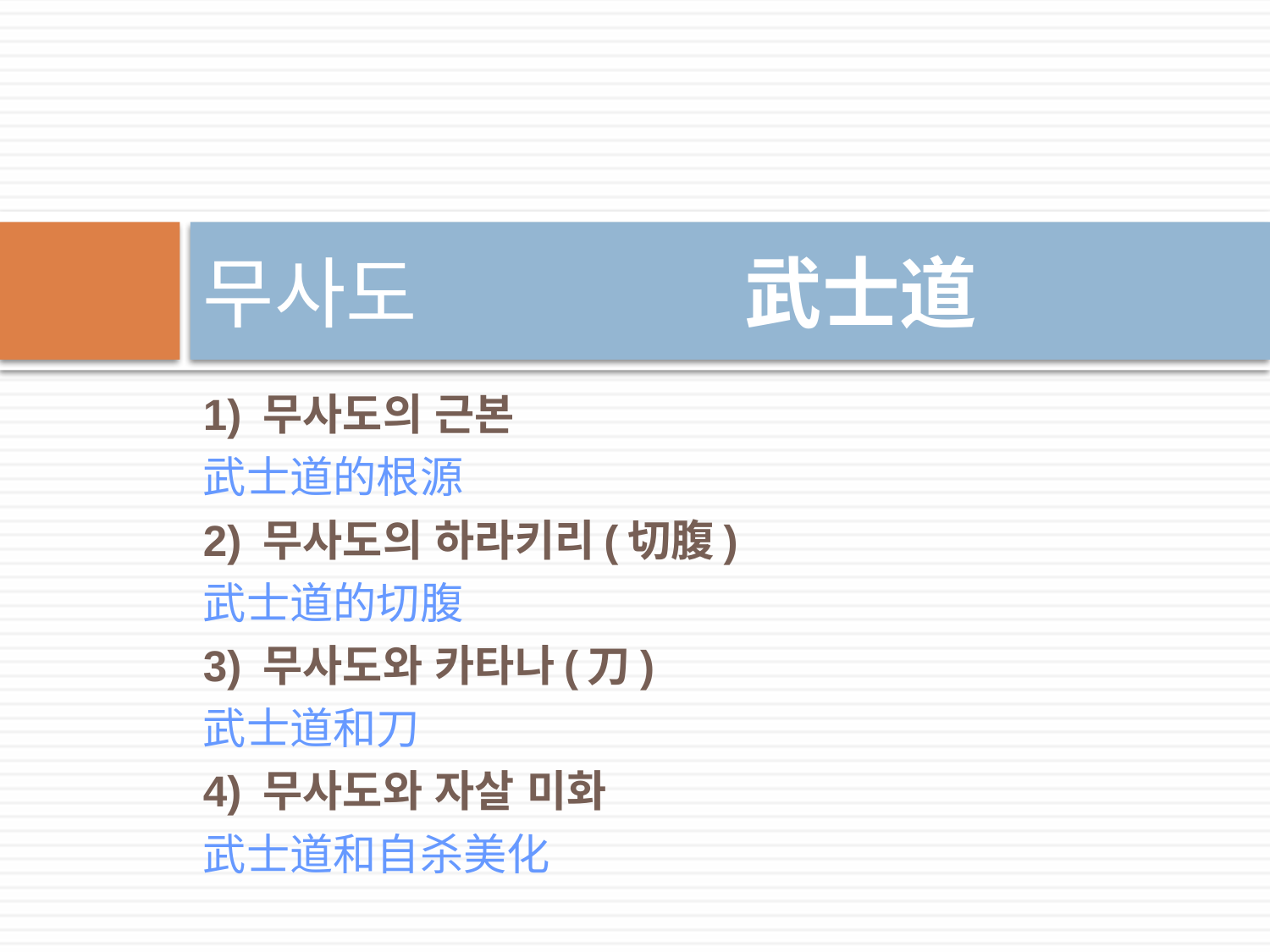

# 무사도               武士道
1) 무사도의 근본
武士道的根源
2) 무사도의 하라키리(切腹)
武士道的切腹
3) 무사도와 카타나(刀)
武士道和刀
4) 무사도와 자살 미화
武士道和自杀美化